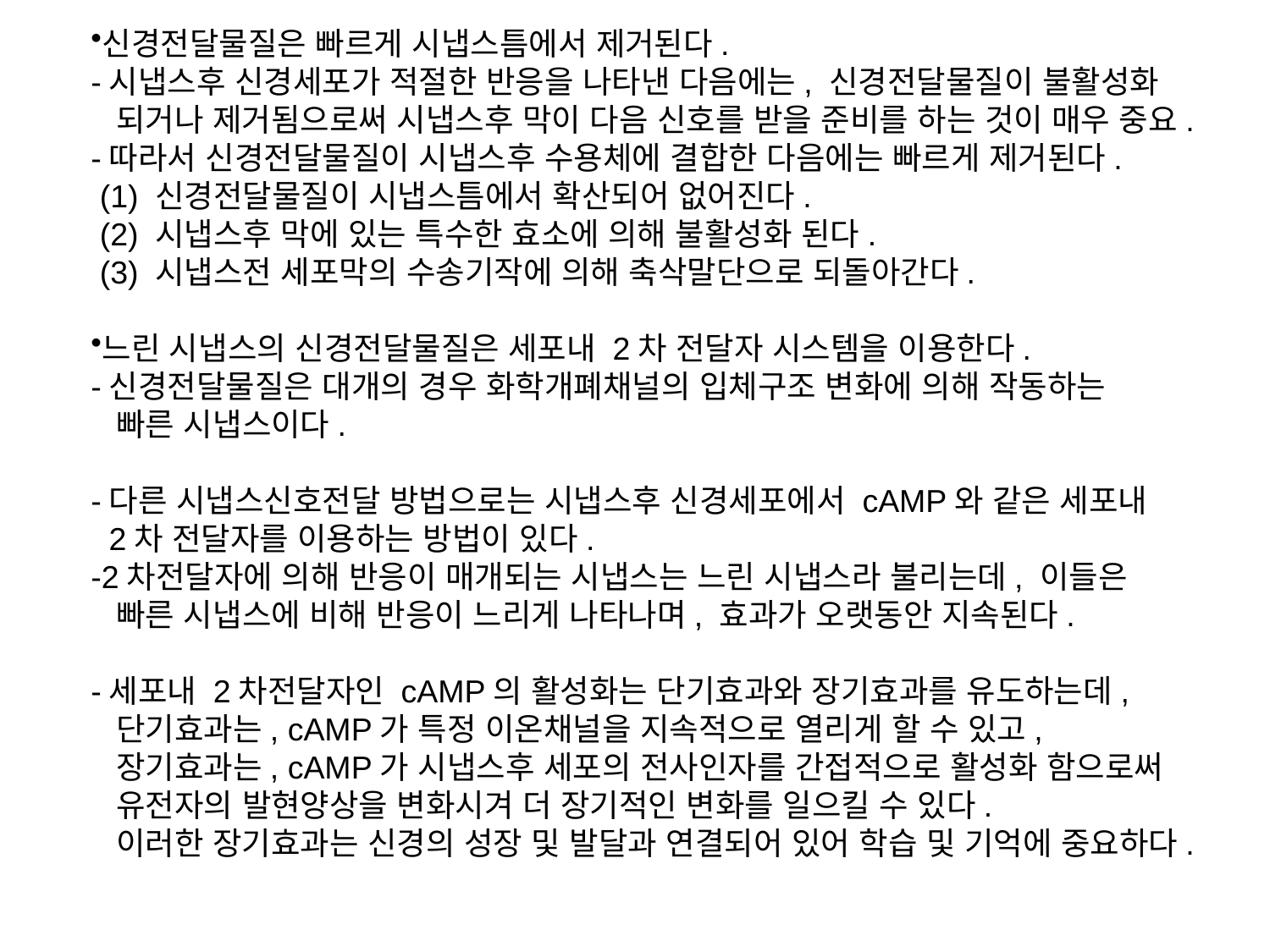

신경전달물질은 빠르게 시냅스틈에서 제거된다.
-시냅스후 신경세포가 적절한 반응을 나타낸 다음에는, 신경전달물질이 불활성화
  되거나 제거됨으로써 시냅스후 막이 다음 신호를 받을 준비를 하는 것이 매우 중요.
-따라서 신경전달물질이 시냅스후 수용체에 결합한 다음에는 빠르게 제거된다.
 (1) 신경전달물질이 시냅스틈에서 확산되어 없어진다.
 (2) 시냅스후 막에 있는 특수한 효소에 의해 불활성화 된다.
 (3) 시냅스전 세포막의 수송기작에 의해 축삭말단으로 되돌아간다.

느린 시냅스의 신경전달물질은 세포내 2차 전달자 시스템을 이용한다.
-신경전달물질은 대개의 경우 화학개폐채널의 입체구조 변화에 의해 작동하는
  빠른 시냅스이다.

-다른 시냅스신호전달 방법으로는 시냅스후 신경세포에서 cAMP와 같은 세포내
  2차 전달자를 이용하는 방법이 있다.
-2차전달자에 의해 반응이 매개되는 시냅스는 느린 시냅스라 불리는데, 이들은
  빠른 시냅스에 비해 반응이 느리게 나타나며, 효과가 오랫동안 지속된다.

-세포내 2차전달자인 cAMP의 활성화는 단기효과와 장기효과를 유도하는데,
  단기효과는, cAMP가 특정 이온채널을 지속적으로 열리게 할 수 있고,
  장기효과는, cAMP가 시냅스후 세포의 전사인자를 간접적으로 활성화 함으로써
  유전자의 발현양상을 변화시겨 더 장기적인 변화를 일으킬 수 있다.
  이러한 장기효과는 신경의 성장 및 발달과 연결되어 있어 학습 및 기억에 중요하다.